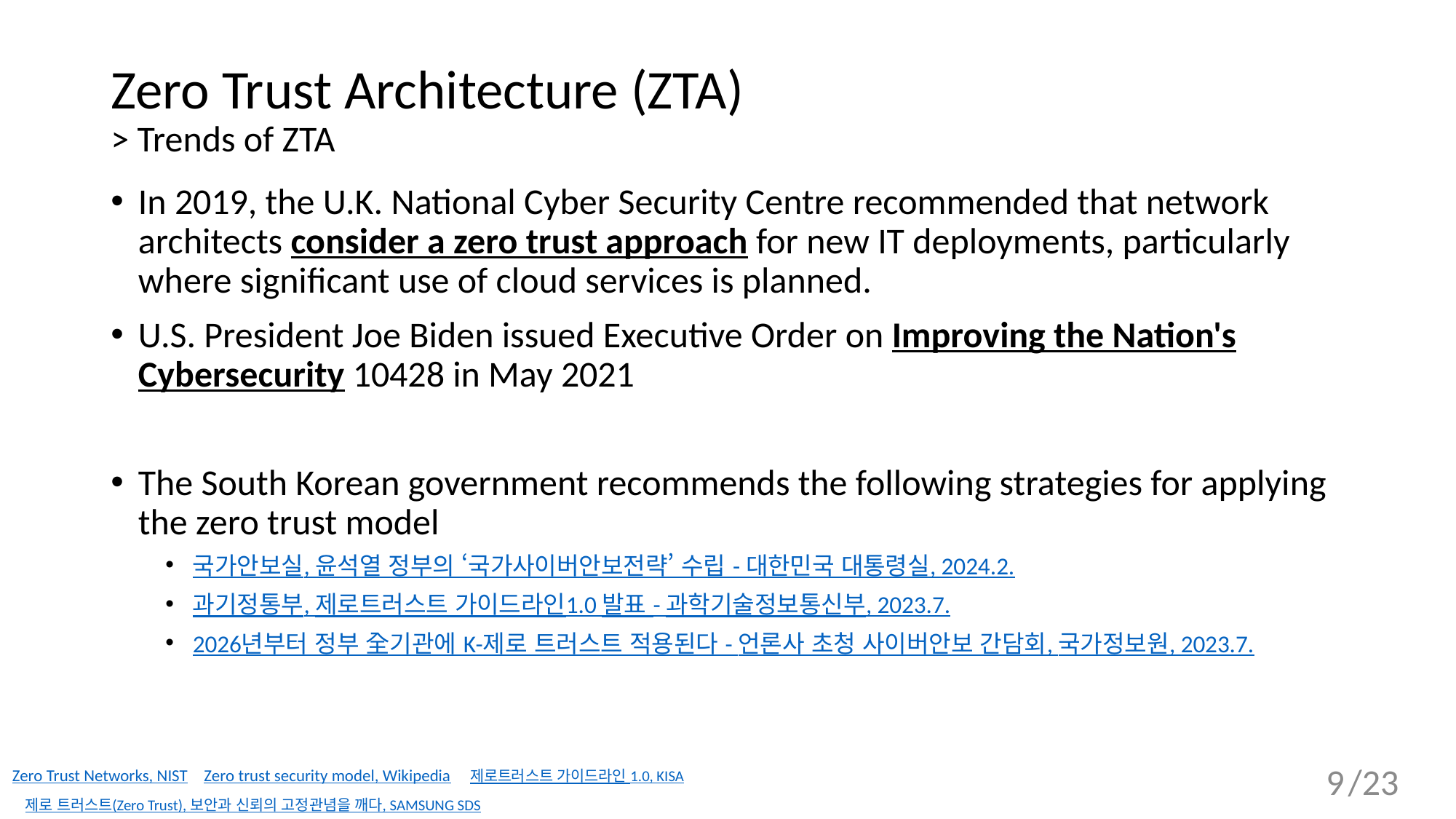

# Zero Trust Architecture (ZTA) > Trends of ZTA
In 2019, the U.K. National Cyber Security Centre recommended that network architects consider a zero trust approach for new IT deployments, particularly where significant use of cloud services is planned.
U.S. President Joe Biden issued Executive Order on Improving the Nation's Cybersecurity 10428 in May 2021

The South Korean government recommends the following strategies for applying the zero trust model
국가안보실, 윤석열 정부의 ‘국가사이버안보전략’ 수립 - 대한민국 대통령실, 2024.2.
과기정통부, 제로트러스트 가이드라인1.0 발표 - 과학기술정보통신부, 2023.7.
2026년부터 정부 全기관에 K-제로 트러스트 적용된다 - 언론사 초청 사이버안보 간담회, 국가정보원, 2023.7.
Zero Trust Networks, NIST
Zero trust security model, Wikipedia
9
제로트러스트 가이드라인 1.0, KISA
제로 트러스트(Zero Trust), 보안과 신뢰의 고정관념을 깨다, SAMSUNG SDS